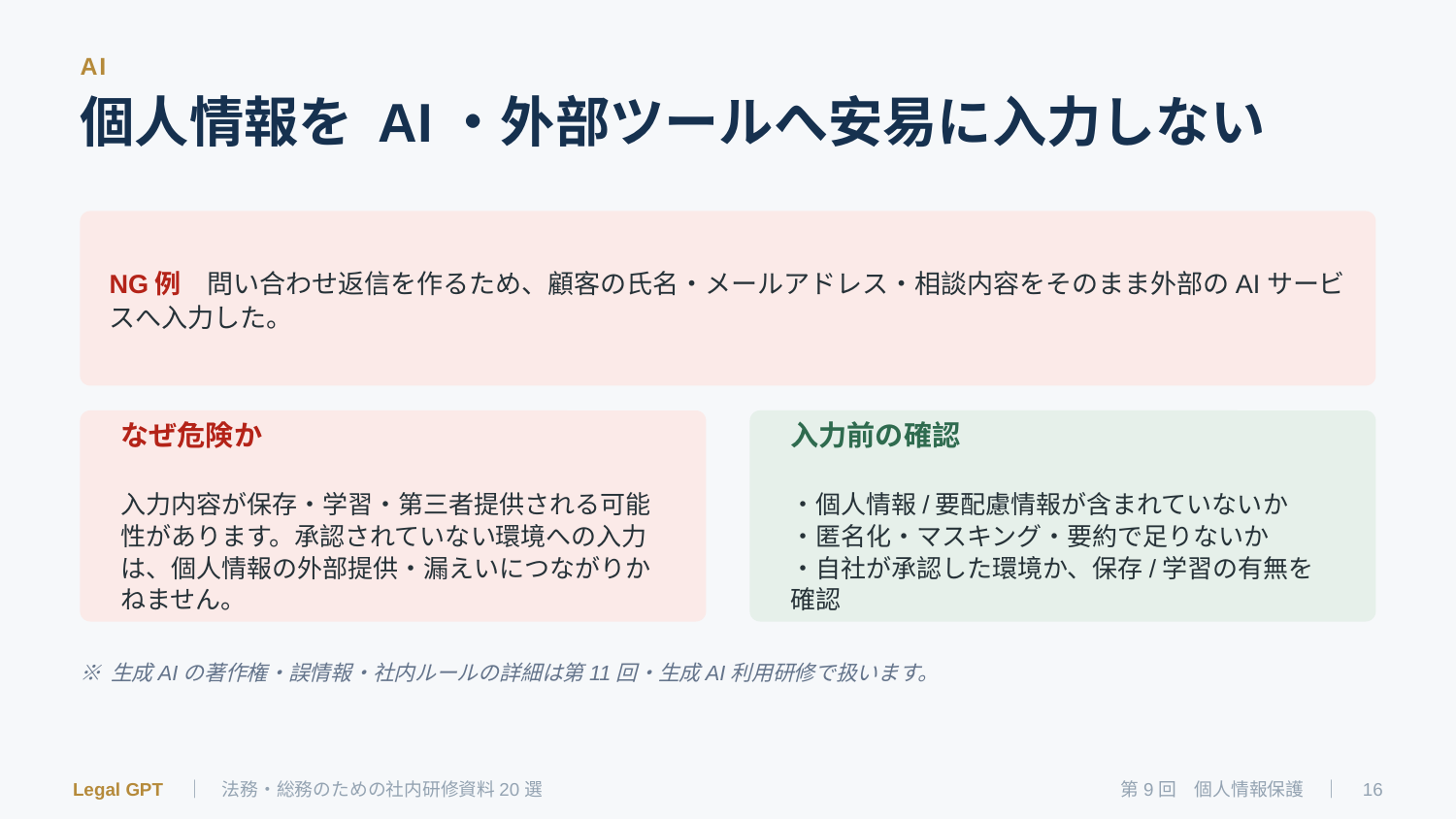

AI
個人情報を AI・外部ツールへ安易に入力しない

NG例　問い合わせ返信を作るため、顧客の氏名・メールアドレス・相談内容をそのまま外部のAIサービスへ入力した。

なぜ危険か

入力内容が保存・学習・第三者提供される可能性があります。承認されていない環境への入力は、個人情報の外部提供・漏えいにつながりかねません。
入力前の確認

・個人情報/要配慮情報が含まれていないか
・匿名化・マスキング・要約で足りないか
・自社が承認した環境か、保存/学習の有無を確認
※ 生成AIの著作権・誤情報・社内ルールの詳細は第11回・生成AI利用研修で扱います。
Legal GPT　｜　法務・総務のための社内研修資料20選
第9回　個人情報保護　｜　16